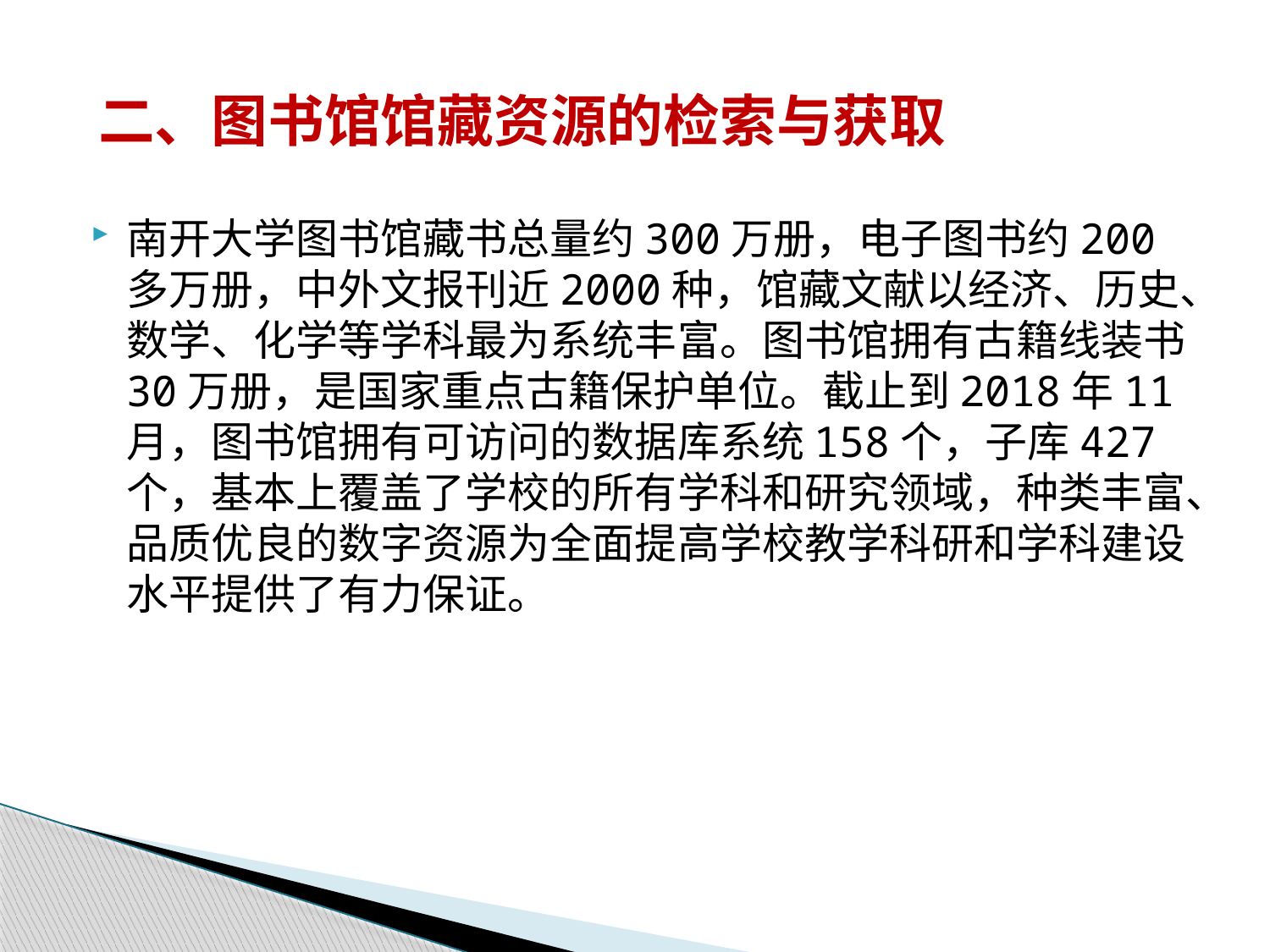

# 二、图书馆馆藏资源的检索与获取
南开大学图书馆藏书总量约300万册，电子图书约200多万册，中外文报刊近2000种，馆藏文献以经济、历史、数学、化学等学科最为系统丰富。图书馆拥有古籍线装书30万册，是国家重点古籍保护单位。截止到2018年11月，图书馆拥有可访问的数据库系统158个，子库427个，基本上覆盖了学校的所有学科和研究领域，种类丰富、品质优良的数字资源为全面提高学校教学科研和学科建设水平提供了有力保证。